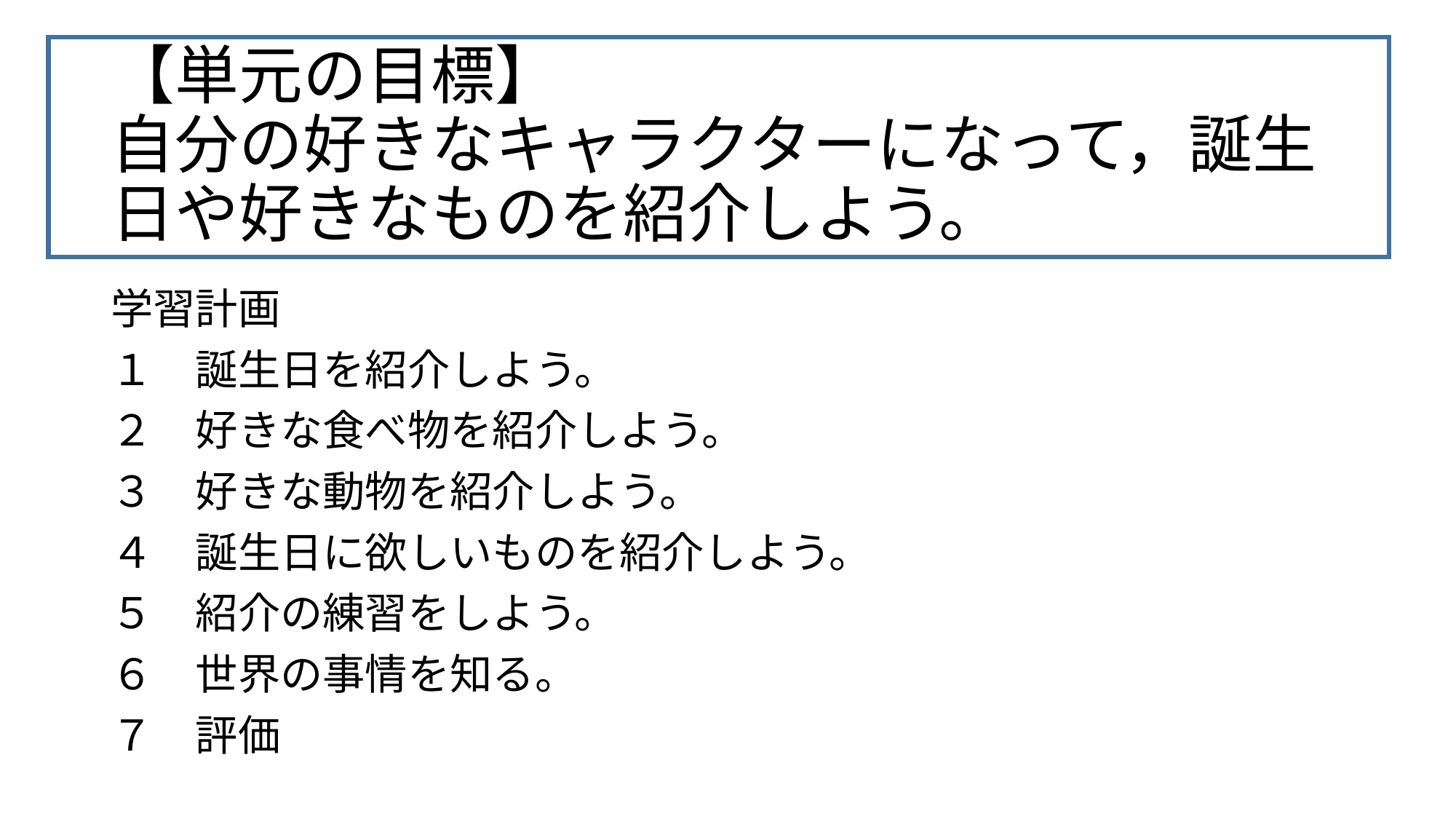

# 【単元の目標】 自分の好きなキャラクターになって，誕生日や好きなものを紹介しよう。
学習計画
１　誕生日を紹介しよう。
２　好きな食べ物を紹介しよう。
３　好きな動物を紹介しよう。
４　誕生日に欲しいものを紹介しよう。
５　紹介の練習をしよう。
６　世界の事情を知る。
７　評価